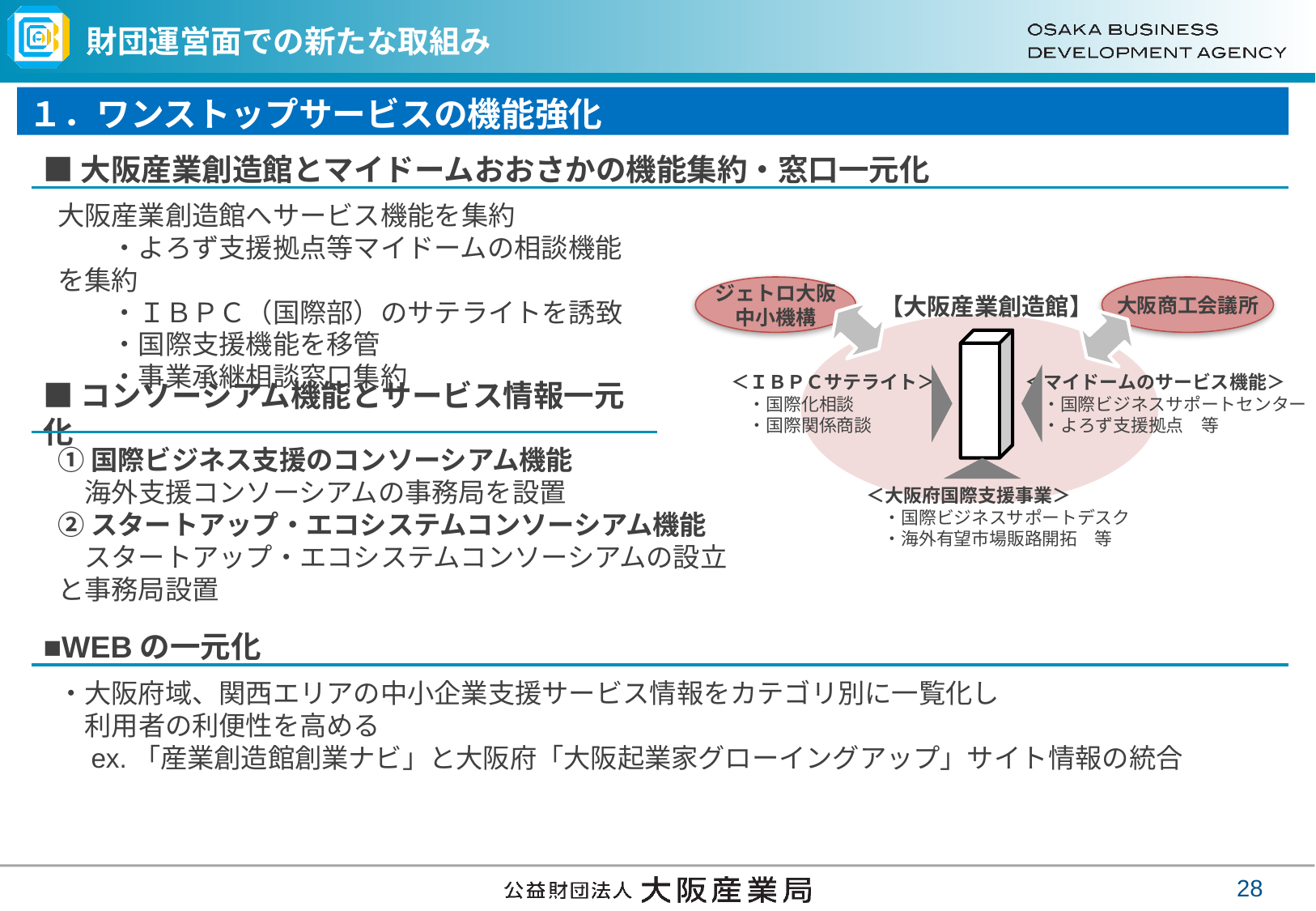

# 財団運営面での新たな取組み
１．ワンストップサービスの機能強化
■大阪産業創造館とマイドームおおさかの機能集約・窓口一元化
大阪産業創造館へサービス機能を集約
　　・よろず支援拠点等マイドームの相談機能を集約
　　・ＩＢＰＣ（国際部）のサテライトを誘致
　　・国際支援機能を移管
　　・事業承継相談窓口集約
ジェトロ大阪
中小機構
大阪商工会議所
【大阪産業創造館】

＜ＩＢＰＣサテライト＞
　・国際化相談
　・国際関係商談
＜マイドームのサービス機能＞
　・国際ビジネスサポートセンター
　・よろず支援拠点　等

■コンソーシアム機能とサービス情報一元化
①国際ビジネス支援のコンソーシアム機能
　海外支援コンソーシアムの事務局を設置
②スタートアップ・エコシステムコンソーシアム機能
　スタートアップ・エコシステムコンソーシアムの設立と事務局設置

＜大阪府国際支援事業＞
　・国際ビジネスサポートデスク
　・海外有望市場販路開拓　等
■WEBの一元化
・大阪府域、関西エリアの中小企業支援サービス情報をカテゴリ別に一覧化し
　利用者の利便性を高める
　ex.「産業創造館創業ナビ」と大阪府「大阪起業家グローイングアップ」サイト情報の統合
28